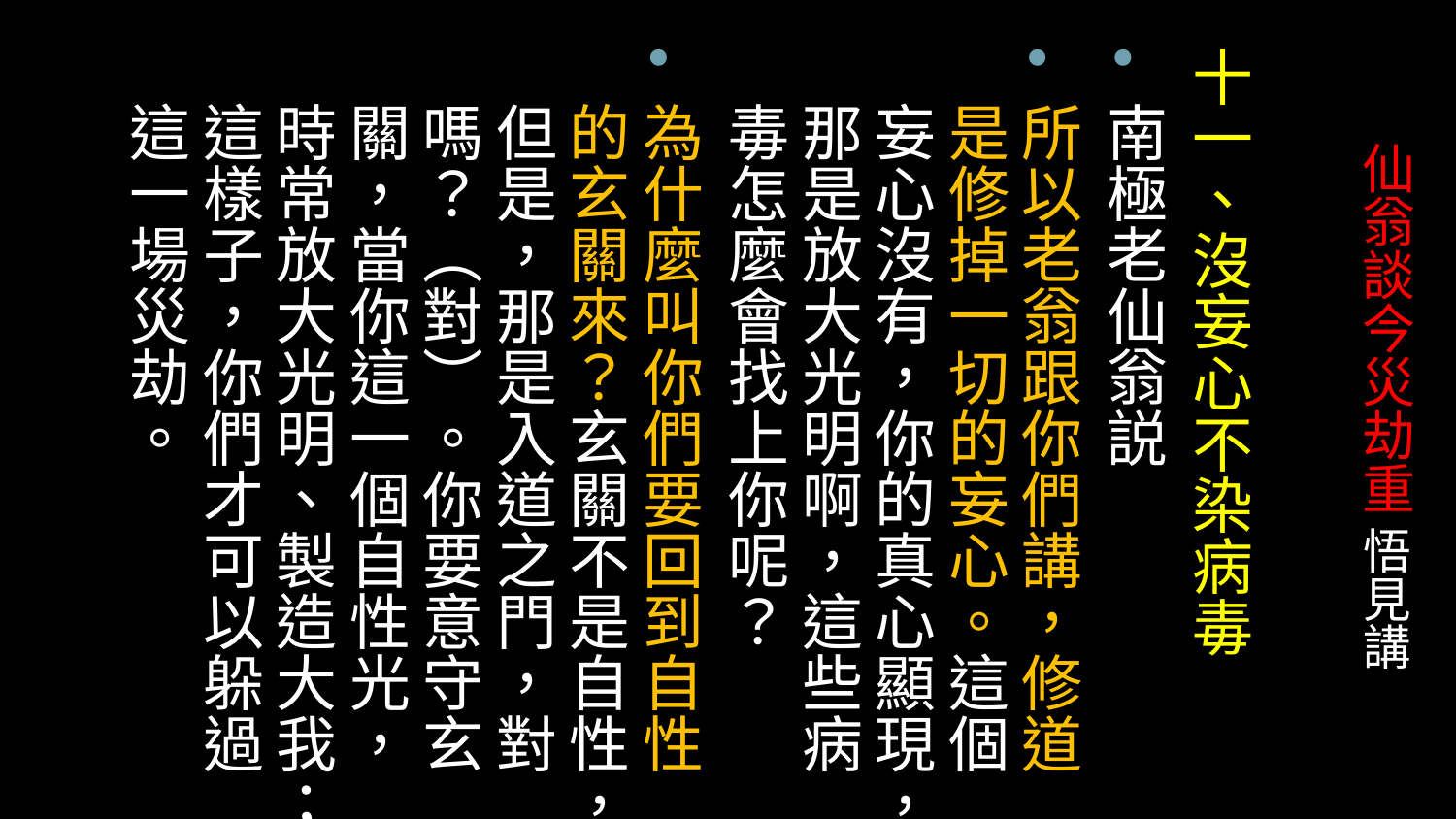

# 仙翁談今災劫重 悟見講
十一、沒妄心不染病毒
南極老仙翁説
所以老翁跟你們講，修道是修掉一切的妄心。這個妄心沒有，你的真心顯現，那是放大光明啊，這些病毒怎麼會找上你呢？
為什麼叫你們要回到自性的玄關來？玄關不是自性，但是，那是入道之門，對嗎？（對）。你要意守玄關，當你這一個自性光，時常放大光明、製造大我；這樣子，你們才可以躲過這一場災劫。